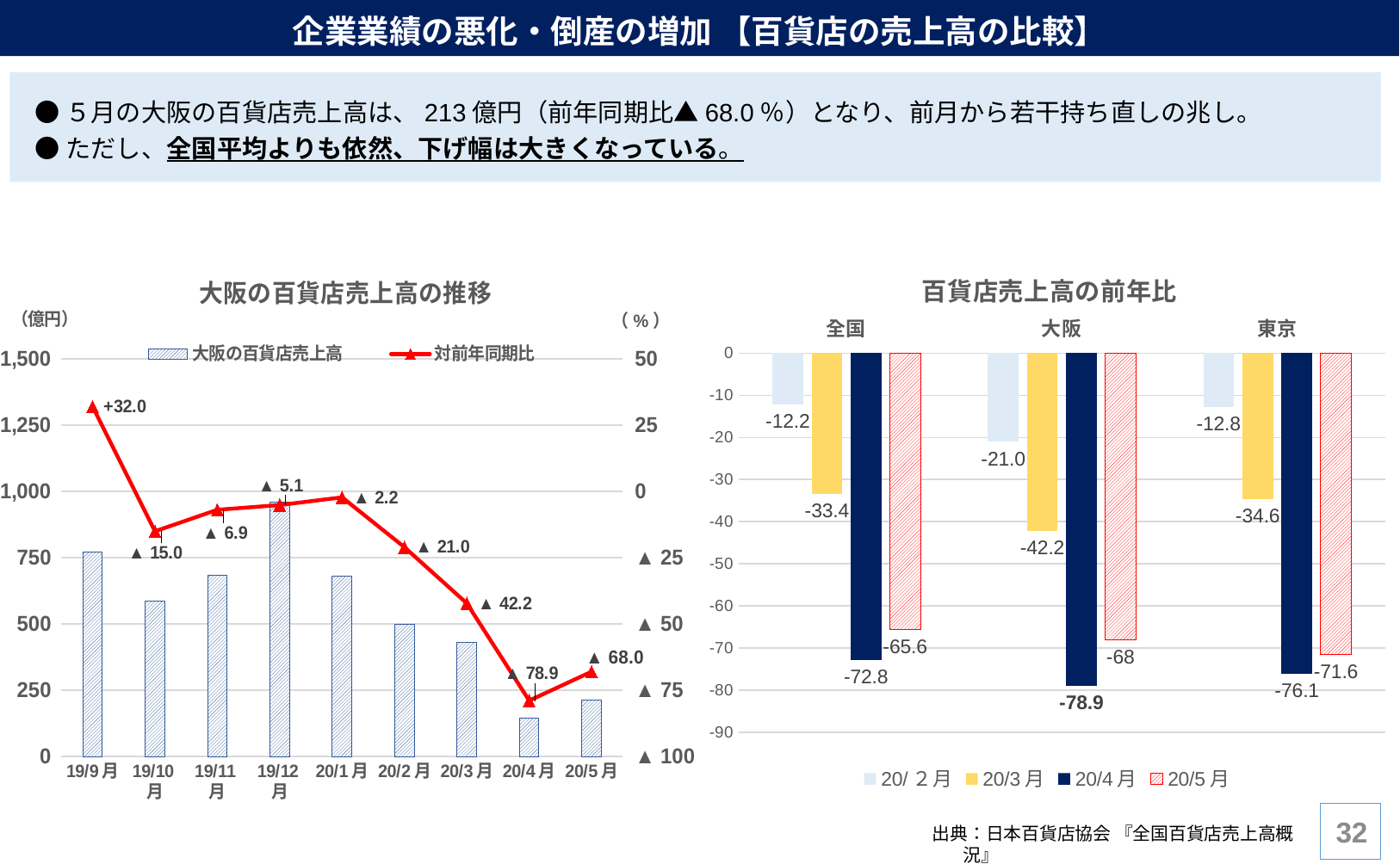

企業業績の悪化・倒産の増加 【百貨店の売上高の比較】
　● ５月の大阪の百貨店売上高は、213億円（前年同期比▲68.0％）となり、前月から若干持ち直しの兆し。
　● ただし、全国平均よりも依然、下げ幅は大きくなっている。

### Chart: 百貨店売上高の前年比

| Category | 20/２月 | 20/3月 | 20/4月 | 20/5月 |
|---|---|---|---|---|
| 全国 | -12.2 | -33.4 | -72.8 | -65.6 |
| 大阪 | -21.0 | -42.2 | -78.9 | -68.0 |
| 東京 | -12.8 | -34.6 | -76.1 | -71.6 |

### Chart: 大阪の百貨店売上高の推移

| Category | 大阪の百貨店売上高 | 対前年同期比 |
|---|---|---|
| 19/9月 | 773.0 | 32.0 |
| 19/10月 | 587.0 | -15.0 |
| 19/11月 | 684.0 | -6.9 |
| 19/12月 | 961.0 | -5.1 |
| 20/1月 | 681.0 | -2.2 |
| 20/2月 | 499.0 | -21.0 |
| 20/3月 | 430.0 | -42.2 |
| 20/4月 | 144.0 | -78.9 |
| 20/5月 | 213.0 | -68.0 |
32
出典：日本百貨店協会 『全国百貨店売上高概況』